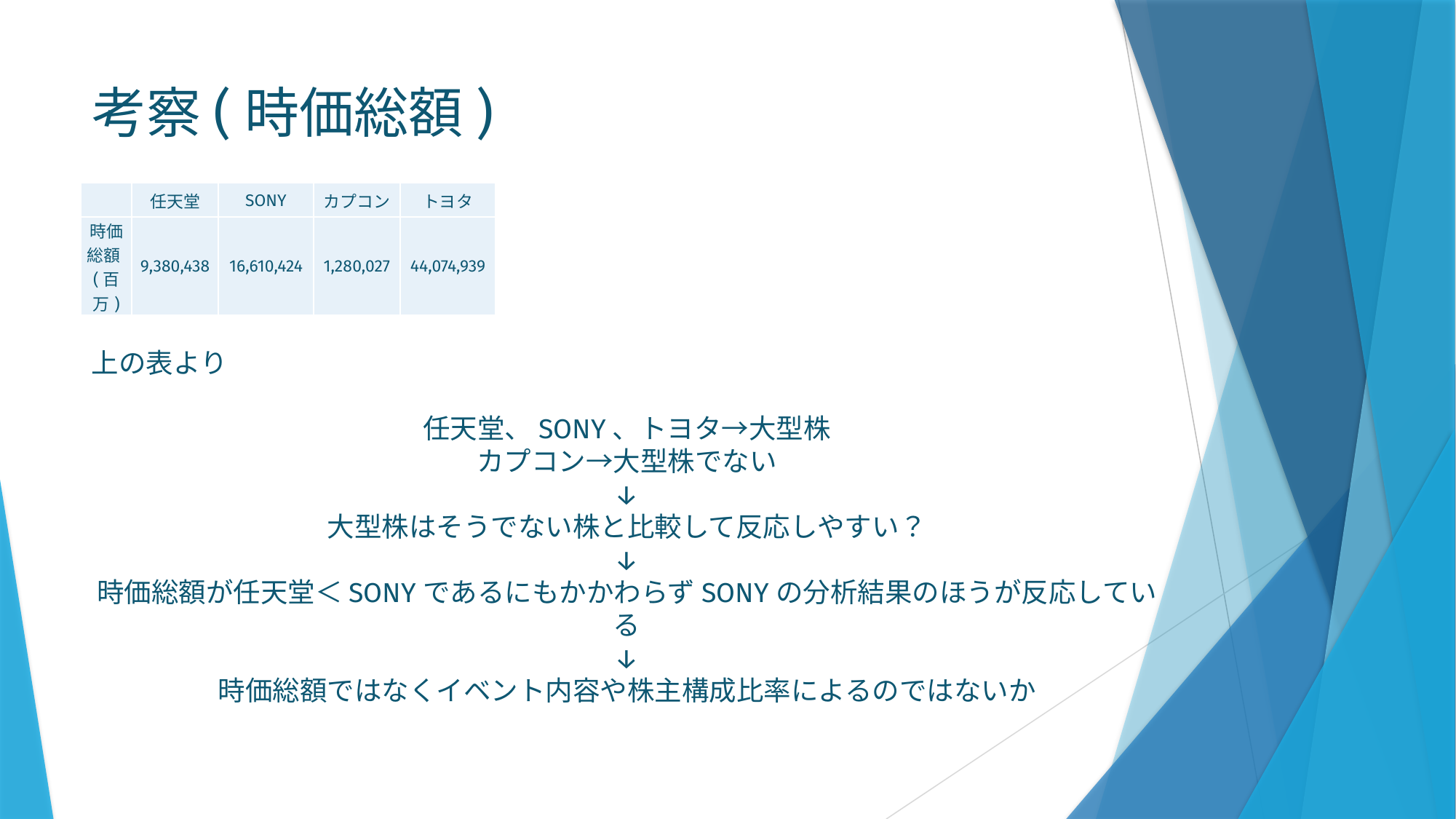

# 考察(時価総額)
|  | 任天堂 | SONY | カプコン | トヨタ |
| --- | --- | --- | --- | --- |
| 時価総額(百万) | 9,380,438 | 16,610,424 | 1,280,027 | 44,074,939 |
上の表より

任天堂、SONY、トヨタ→大型株
カプコン→大型株でない
↓
大型株はそうでない株と比較して反応しやすい？
↓
時価総額が任天堂＜SONYであるにもかかわらずSONYの分析結果のほうが反応している
↓
時価総額ではなくイベント内容や株主構成比率によるのではないか